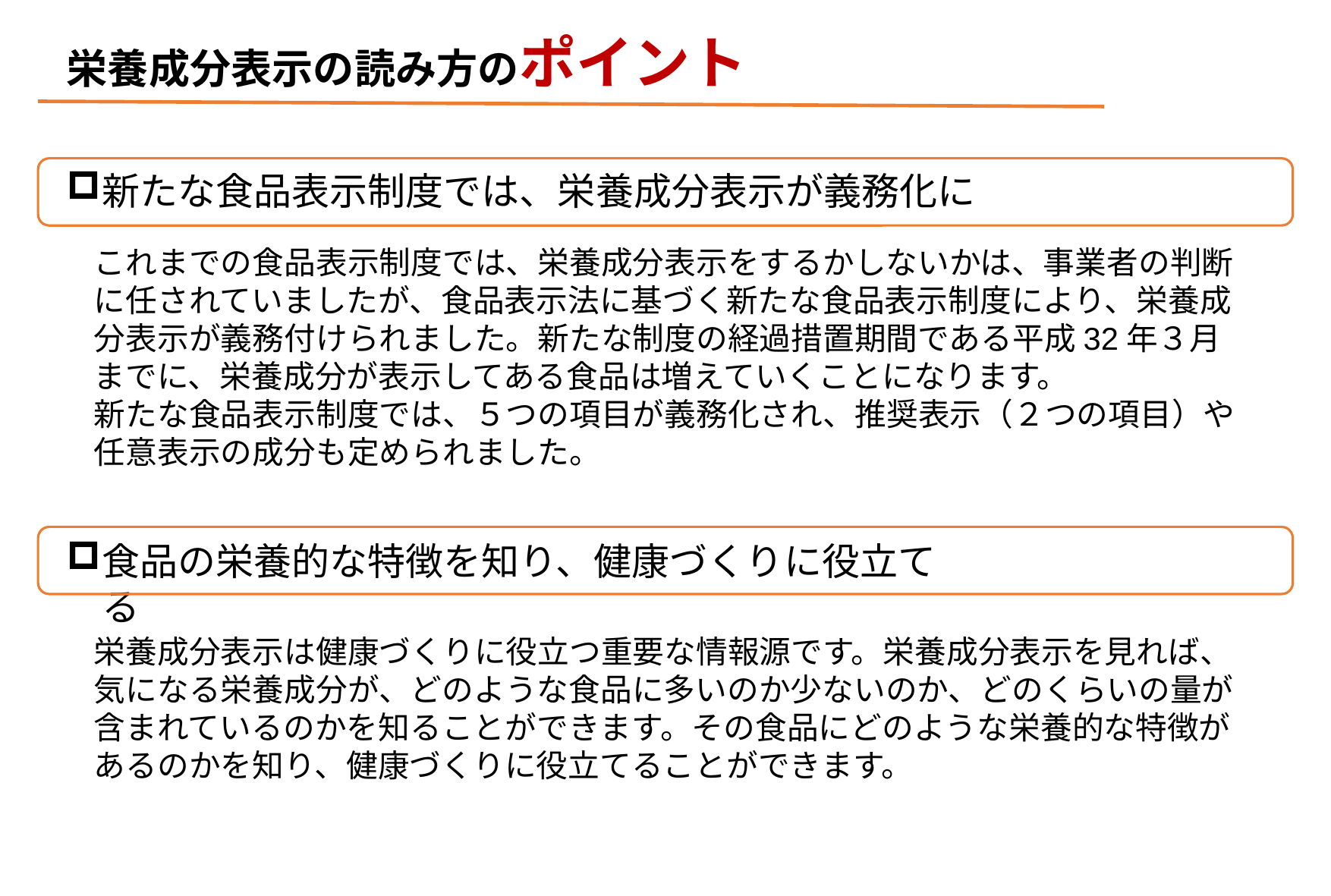

栄養成分表示の読み方のポイント

新たな食品表示制度では、栄養成分表示が義務化に
これまでの食品表示制度では、栄養成分表示をするかしないかは、事業者の判断に任されていましたが、食品表示法に基づく新たな食品表示制度により、栄養成分表示が義務付けられました。新たな制度の経過措置期間である平成32年３月までに、栄養成分が表示してある食品は増えていくことになります。
新たな食品表示制度では、５つの項目が義務化され、推奨表示（２つの項目）や任意表示の成分も定められました。

食品の栄養的な特徴を知り、健康づくりに役立てる
栄養成分表示は健康づくりに役立つ重要な情報源です。栄養成分表示を見れば、気になる栄養成分が、どのような食品に多いのか少ないのか、どのくらいの量が含まれているのかを知ることができます。その食品にどのような栄養的な特徴があるのかを知り、健康づくりに役立てることができます。